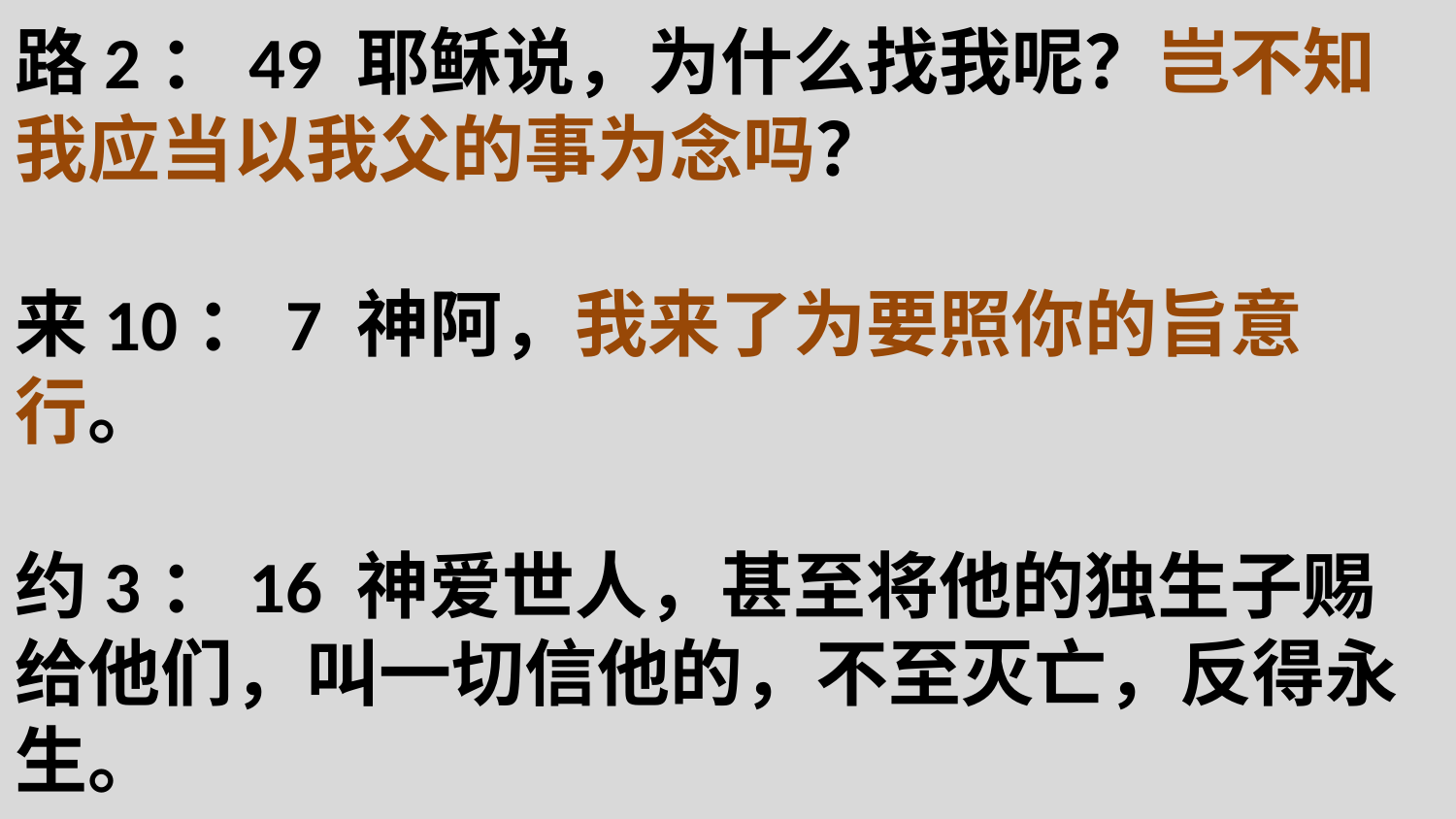

# 路2：49 耶稣说，为什么找我呢？岂不知我应当以我父的事为念吗？ 来10：7 神阿，我来了为要照你的旨意行。 约3：16 神爱世人，甚至将他的独生子赐给他们，叫一切信他的，不至灭亡，反得永生。